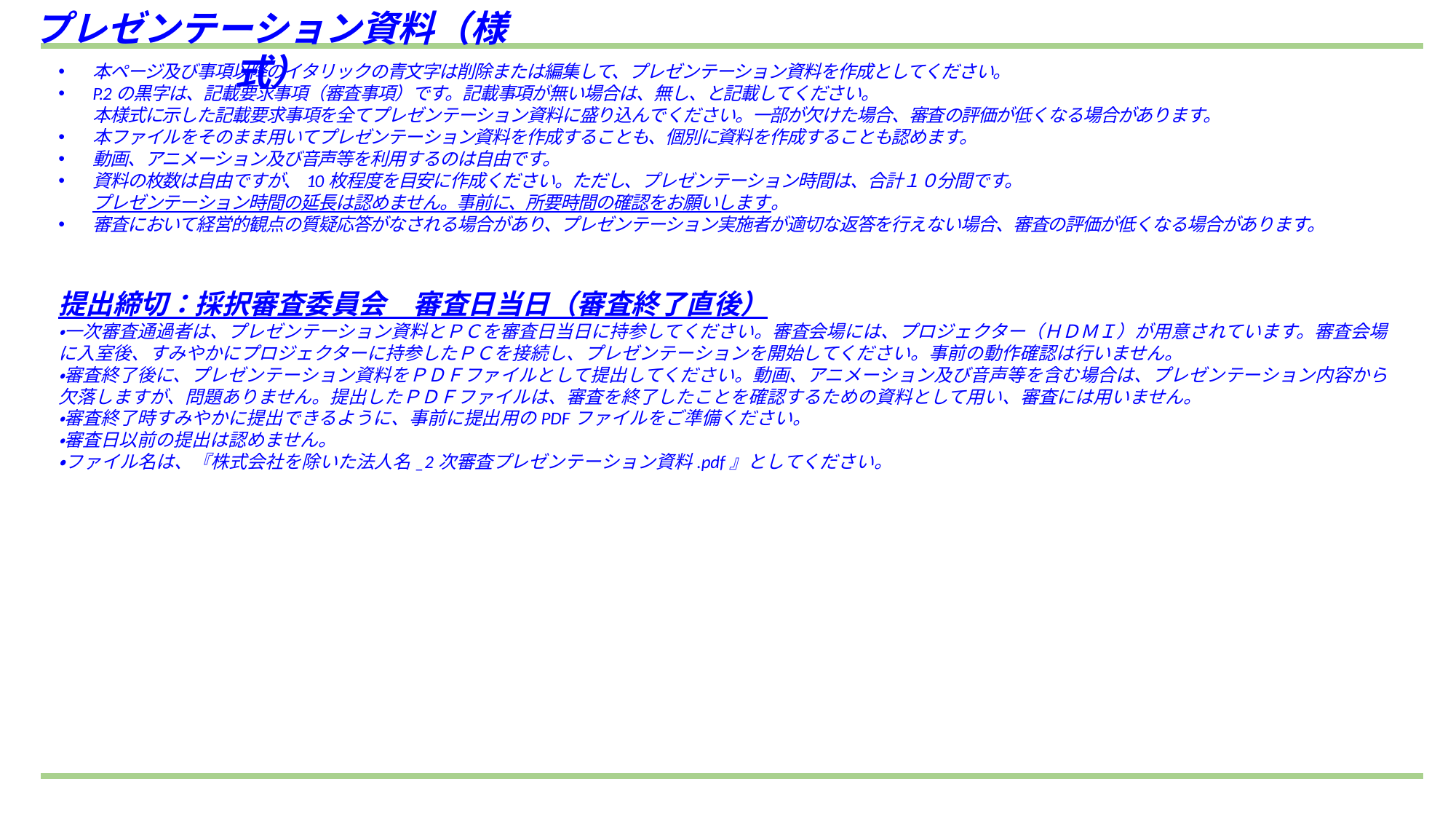

プレゼンテーション資料（様式）
本ページ及び事項以降のイタリックの青文字は削除または編集して、プレゼンテーション資料を作成としてください。
P.2の黒字は、記載要求事項（審査事項）です。記載事項が無い場合は、無し、と記載してください。
本様式に示した記載要求事項を全てプレゼンテーション資料に盛り込んでください。一部が欠けた場合、審査の評価が低くなる場合があります。
本ファイルをそのまま用いてプレゼンテーション資料を作成することも、個別に資料を作成することも認めます。
動画、アニメーション及び音声等を利用するのは自由です。
資料の枚数は自由ですが、10枚程度を目安に作成ください。ただし、プレゼンテーション時間は、合計１０分間です。
プレゼンテーション時間の延長は認めません。事前に、所要時間の確認をお願いします。
審査において経営的観点の質疑応答がなされる場合があり、プレゼンテーション実施者が適切な返答を行えない場合、審査の評価が低くなる場合があります。
提出締切：採択審査委員会　審査日当日（審査終了直後）
・一次審査通過者は、プレゼンテーション資料とＰＣを審査日当日に持参してください。審査会場には、プロジェクター（ＨＤＭＩ）が用意されています。審査会場に入室後、すみやかにプロジェクターに持参したＰＣを接続し、プレゼンテーションを開始してください。事前の動作確認は行いません。
・審査終了後に、プレゼンテーション資料をＰＤＦファイルとして提出してください。動画、アニメーション及び音声等を含む場合は、プレゼンテーション内容から欠落しますが、問題ありません。提出したＰＤＦファイルは、審査を終了したことを確認するための資料として用い、審査には用いません。
・審査終了時すみやかに提出できるように、事前に提出用のPDFファイルをご準備ください。
・審査日以前の提出は認めません。
・ファイル名は、『株式会社を除いた法人名_2次審査プレゼンテーション資料.pdf』としてください。